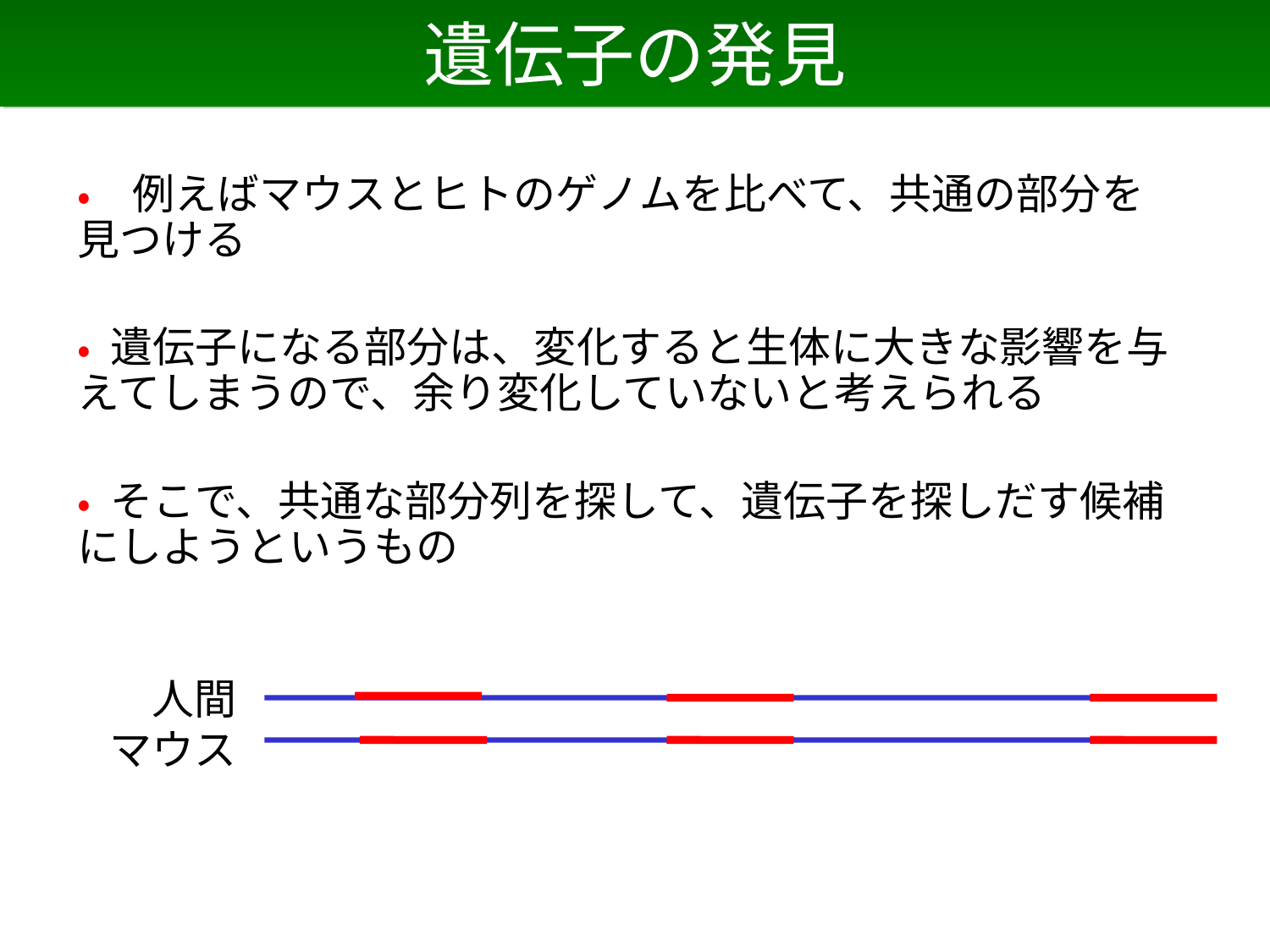

# 遺伝子の発見
• 例えばマウスとヒトのゲノムを比べて、共通の部分を見つける

• 遺伝子になる部分は、変化すると生体に大きな影響を与えてしまうので、余り変化していないと考えられる

• そこで、共通な部分列を探して、遺伝子を探しだす候補にしようというもの
　　　人間
　　マウス